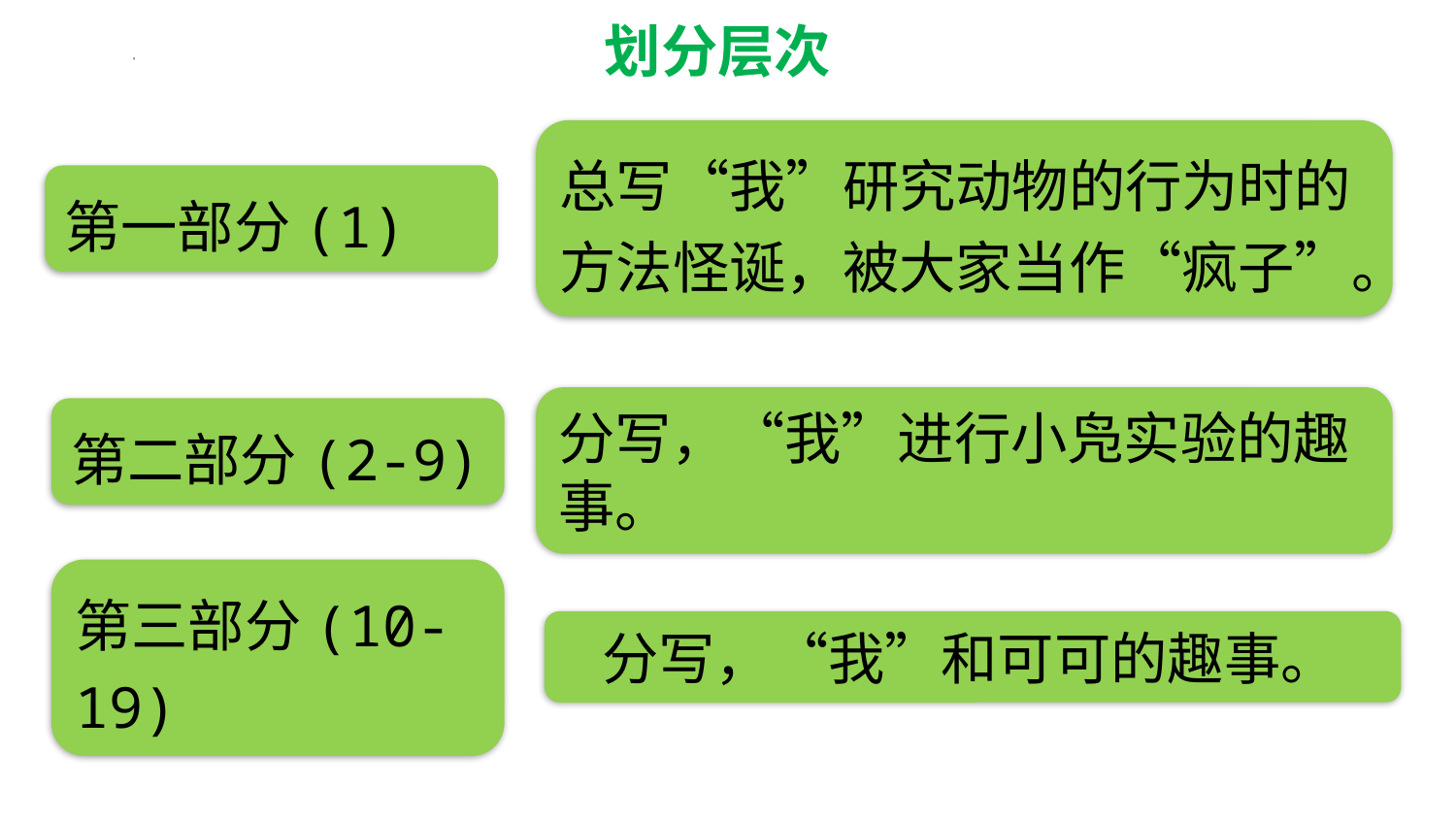

划分层次
总写“我”研究动物的行为时的方法怪诞，被大家当作“疯子”。
第一部分(1)
分写，“我”进行小凫实验的趣事。
第二部分(2-9)
第三部分(10-19)
  分写，“我”和可可的趣事。